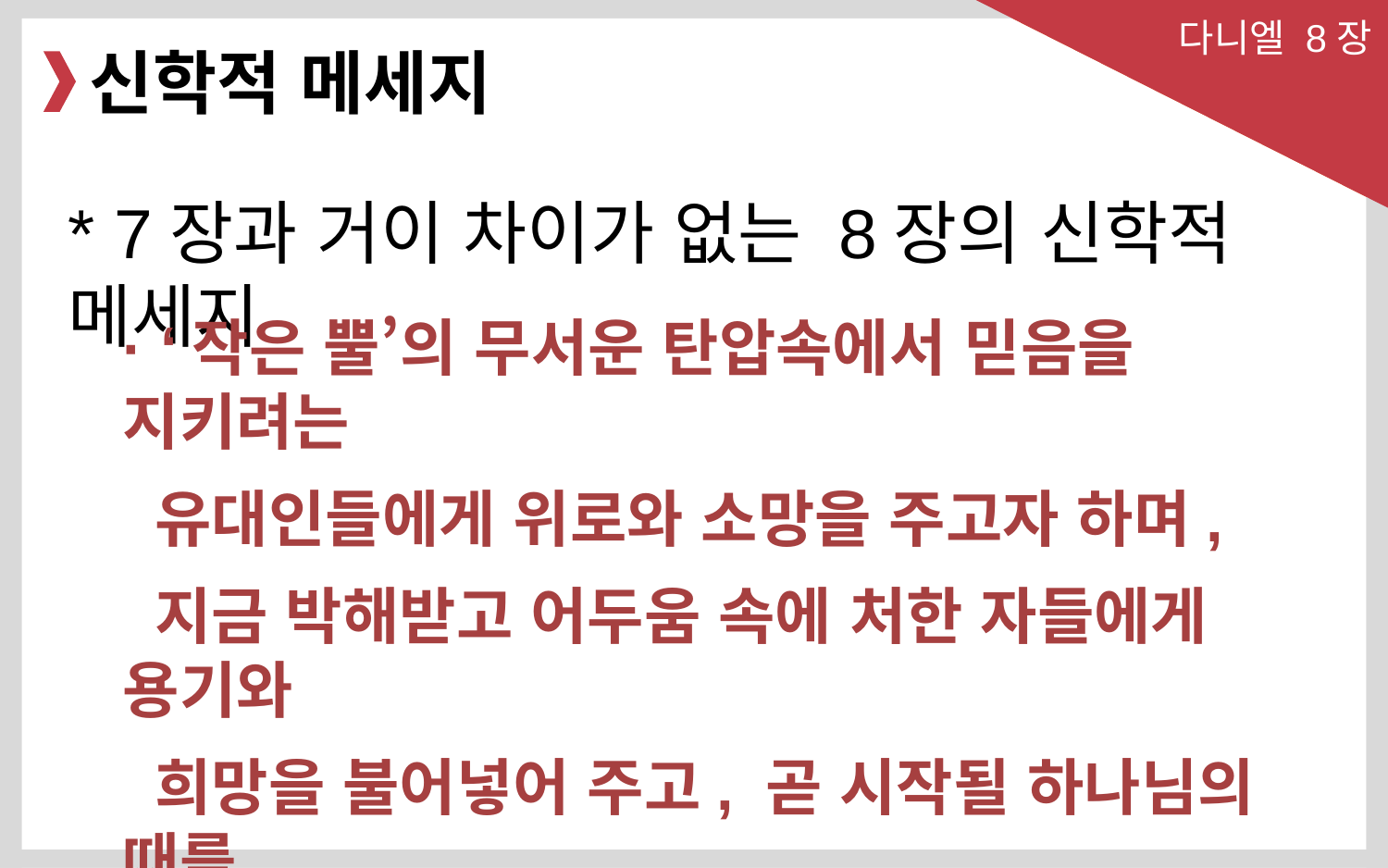

다니엘 8장
신학적 메세지

* 7장과 거이 차이가 없는 8장의 신학적 메세지
· ‘작은 뿔’의 무서운 탄압속에서 믿음을 지키려는
 유대인들에게 위로와 소망을 주고자 하며,
 지금 박해받고 어두움 속에 처한 자들에게 용기와
 희망을 불어넣어 주고, 곧 시작될 하나님의 때를
 기다리며 인내할 것을 요구하고 있다.